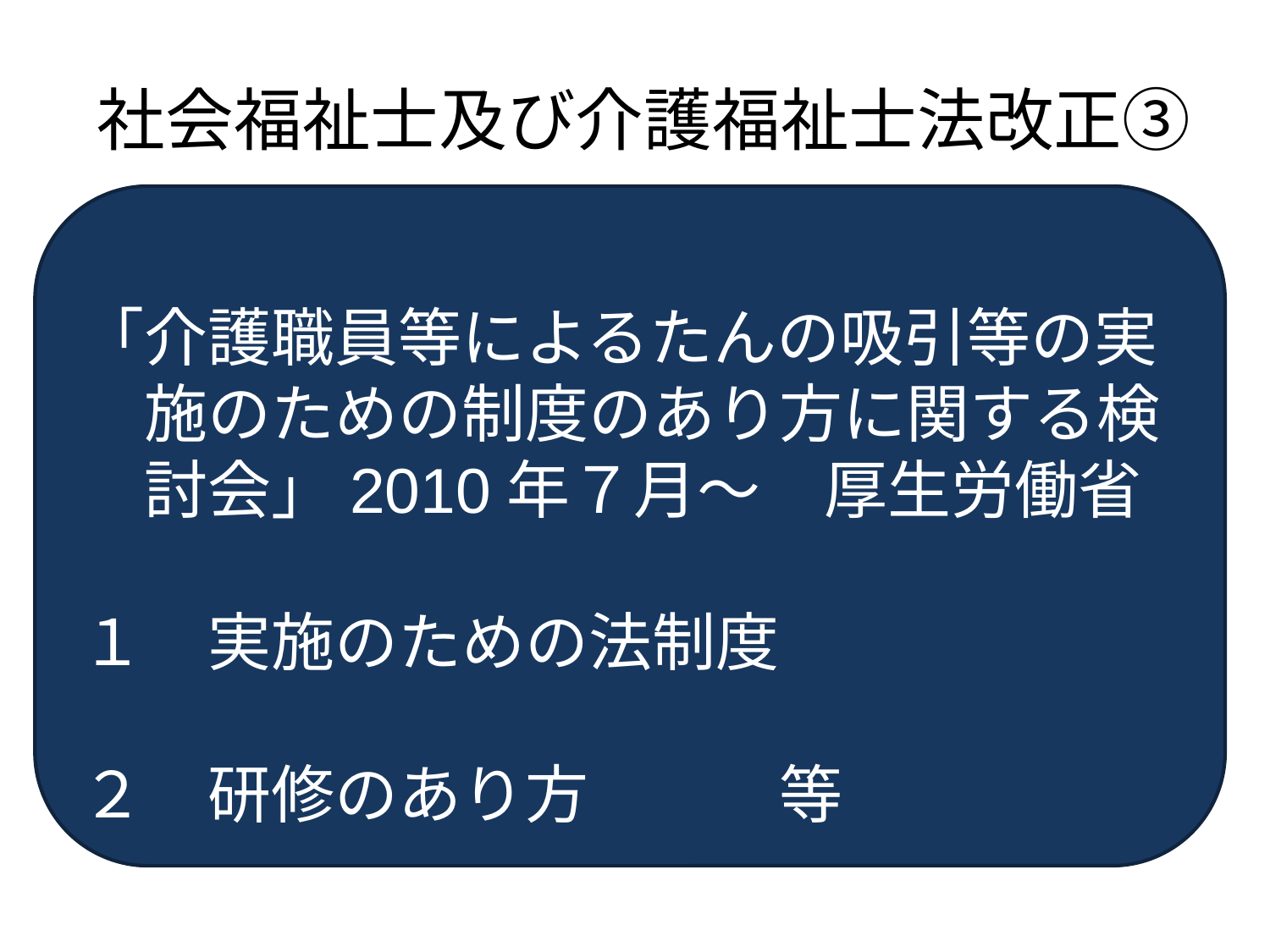

# 社会福祉士及び介護福祉士法改正③

「介護職員等によるたんの吸引等の実
　施のための制度のあり方に関する検
　討会」2010年７月～　厚生労働省

１　実施のための法制度
２　研修のあり方　　　等